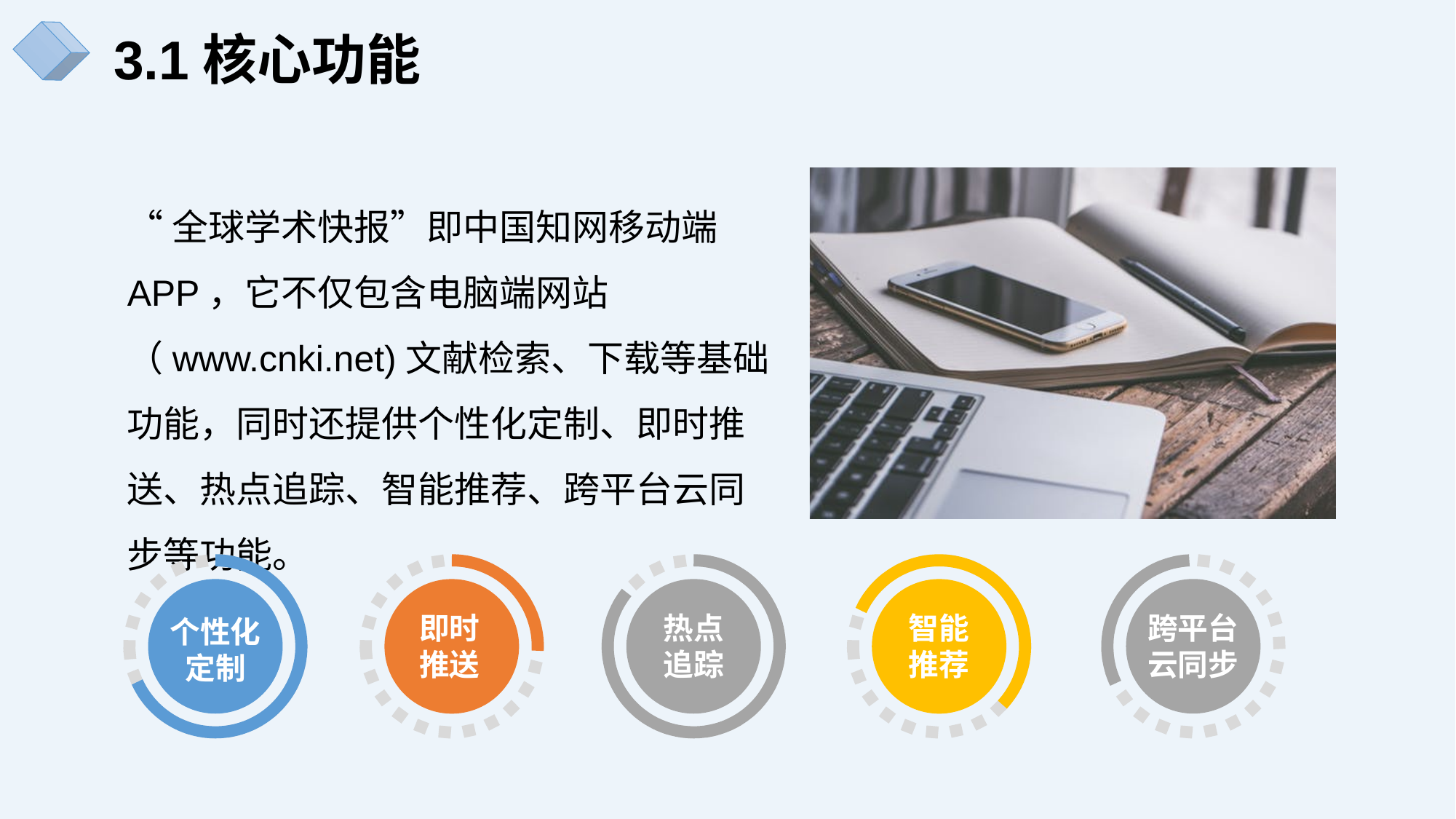

3.1核心功能

“全球学术快报”即中国知网移动端APP，它不仅包含电脑端网站（www.cnki.net)文献检索、下载等基础功能，同时还提供个性化定制、即时推送、热点追踪、智能推荐、跨平台云同步等功能。

跨平台
云同步

个性化
定制

即时
推送

热点
追踪

智能
推荐